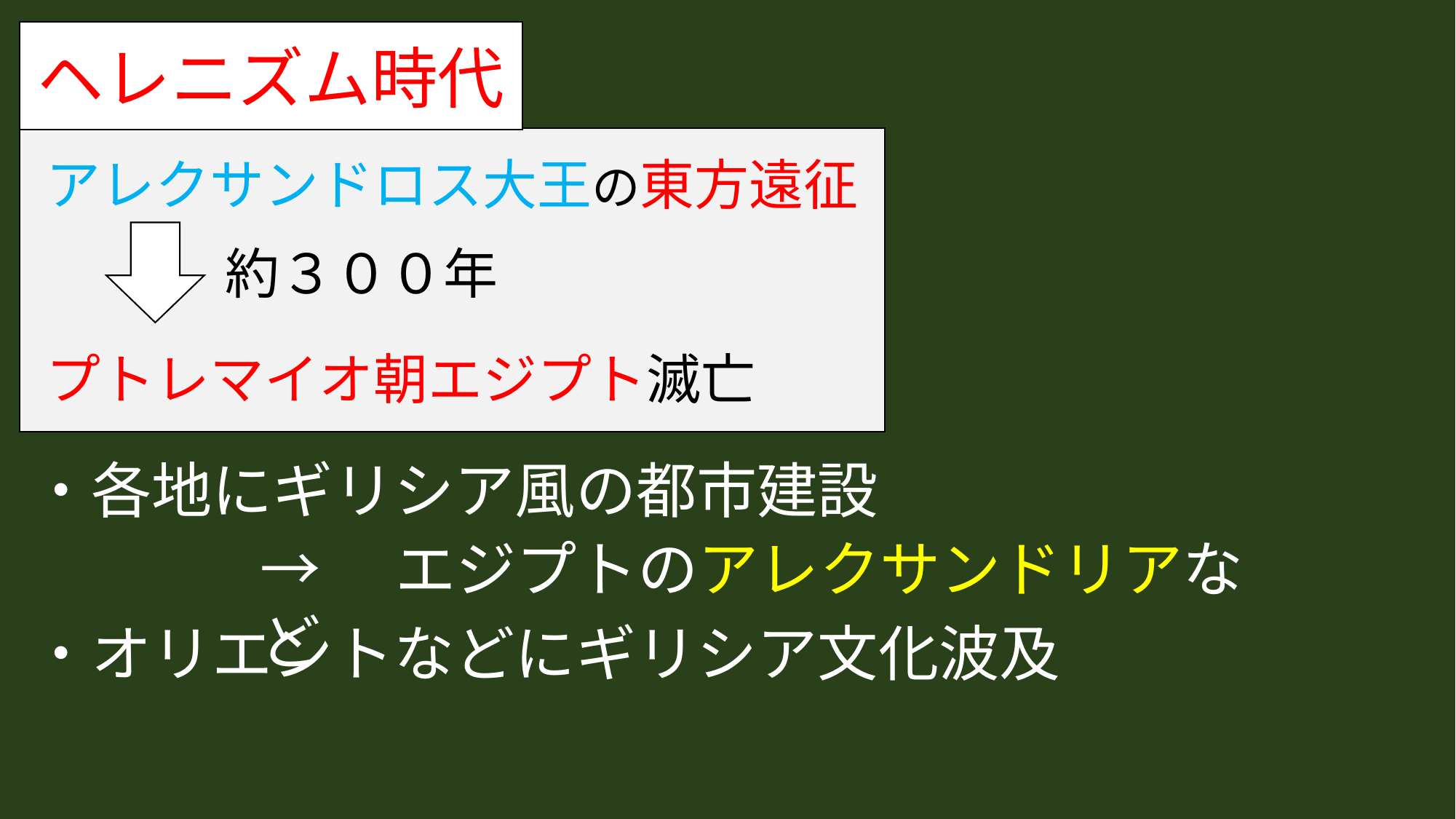

ヘレニズム時代

アレクサンドロス大王の東方遠征

約３００年
プトレマイオ朝エジプト滅亡
・各地にギリシア風の都市建設
→　エジプトのアレクサンドリアなど
・オリエントなどにギリシア文化波及